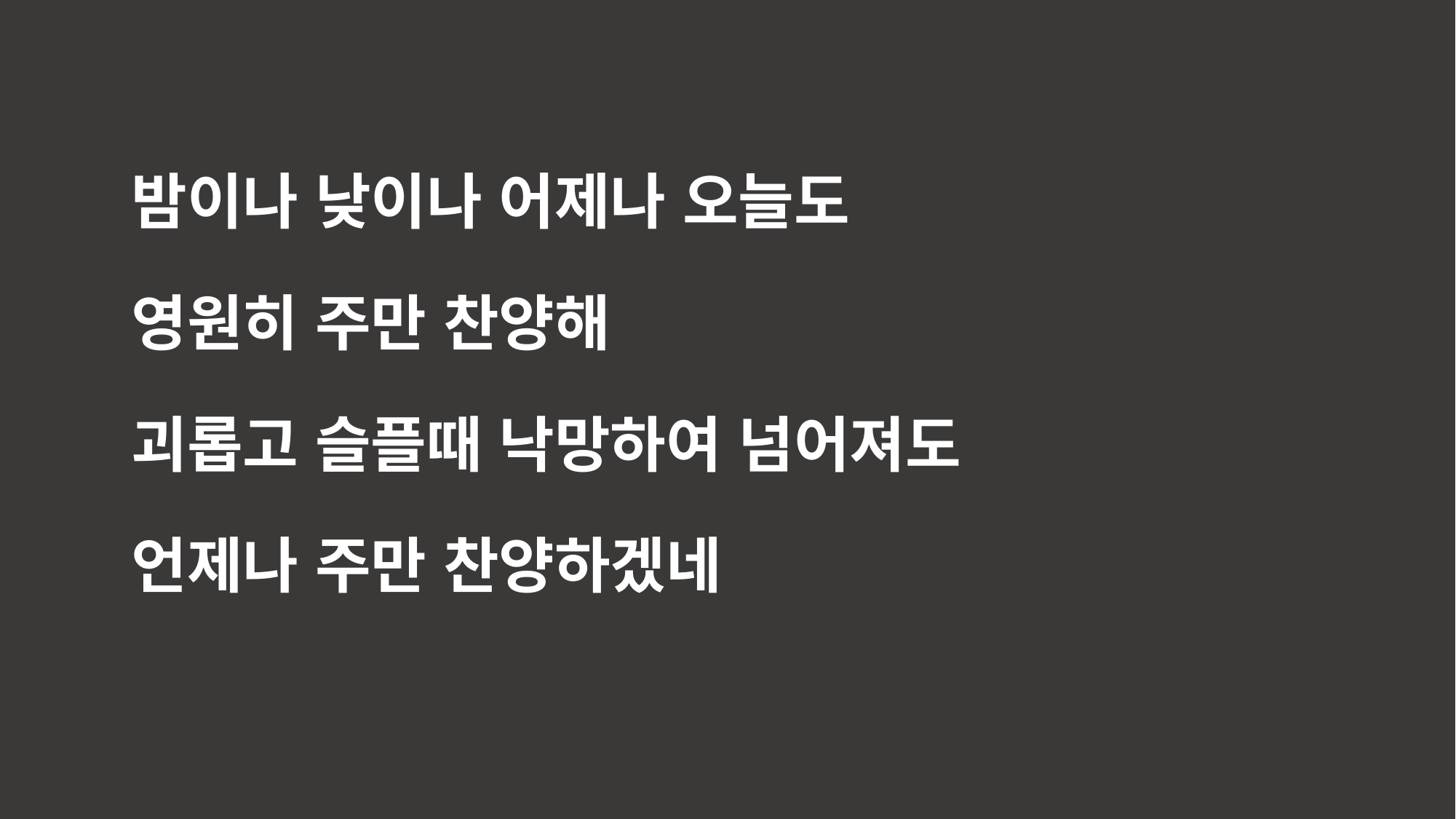

밤이나 낮이나 어제나 오늘도
영원히 주만 찬양해
괴롭고 슬플때 낙망하여 넘어져도
언제나 주만 찬양하겠네